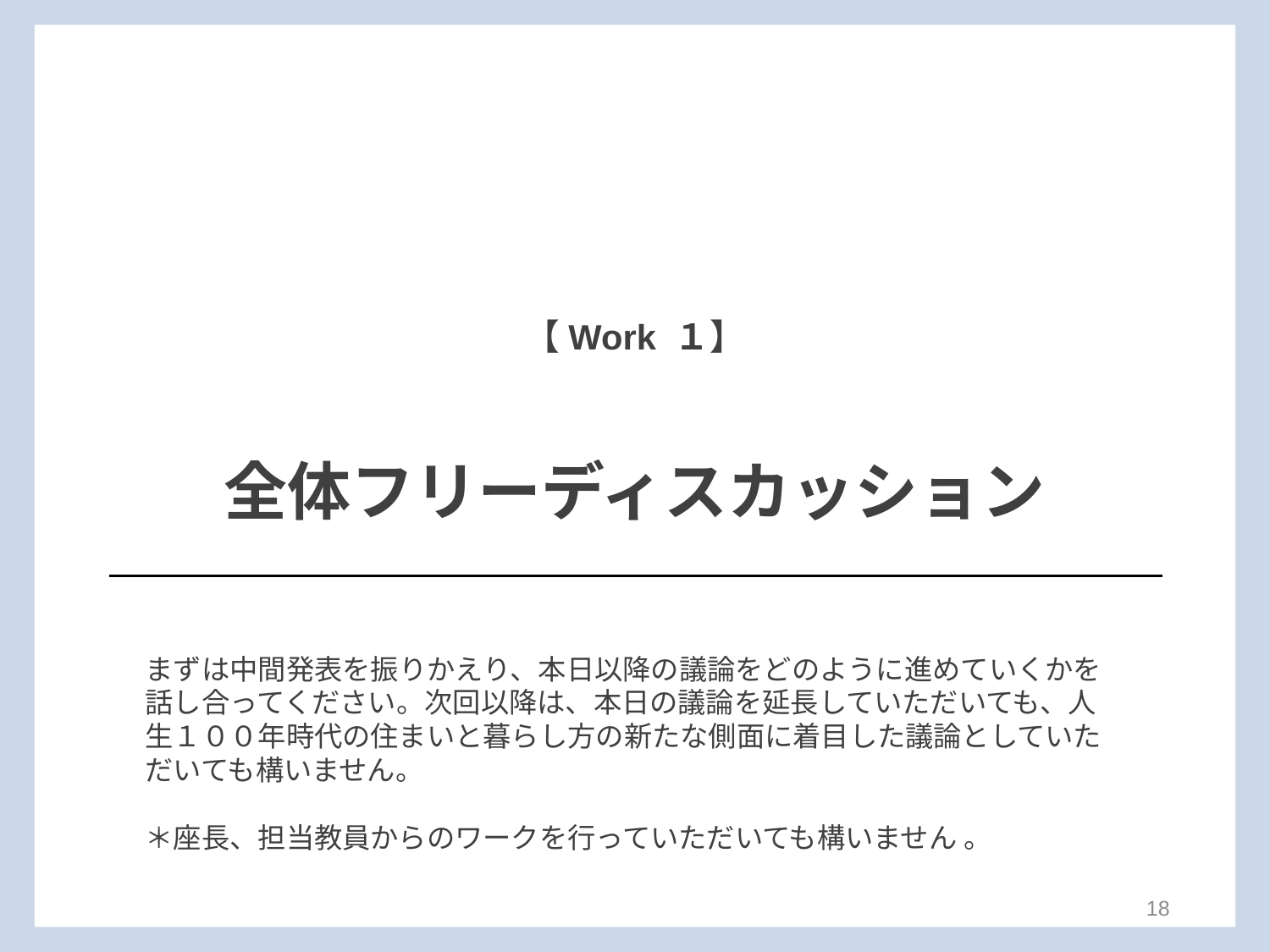

【Work １】
全体フリーディスカッション
まずは中間発表を振りかえり、本日以降の議論をどのように進めていくかを話し合ってください。次回以降は、本日の議論を延長していただいても、人生１００年時代の住まいと暮らし方の新たな側面に着目した議論としていただいても構いません。

＊座長、担当教員からのワークを行っていただいても構いません 。
18